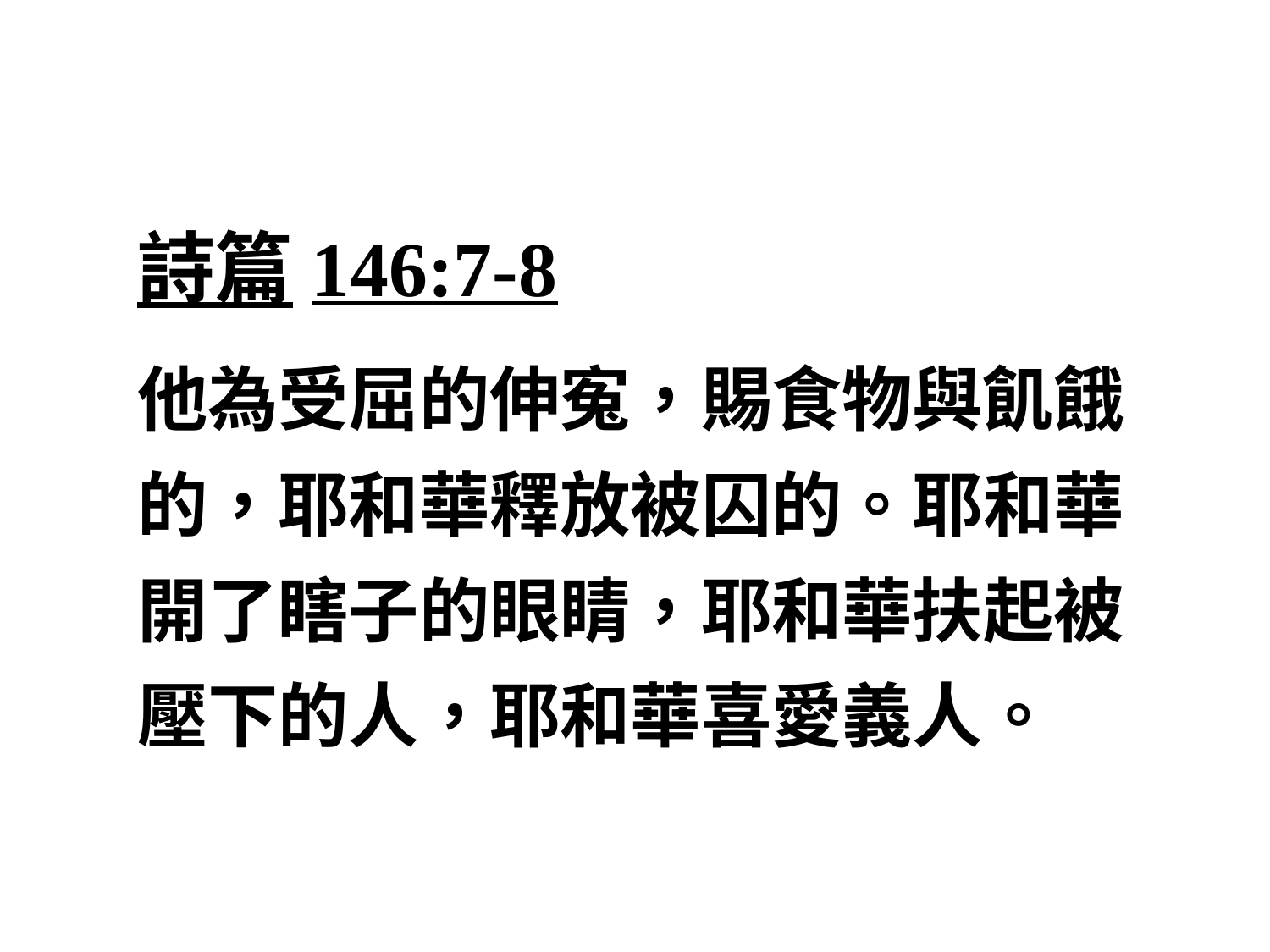

詩篇146:7-8

他為受屈的伸寃，賜食物與飢餓的，耶和華釋放被囚的。耶和華開了瞎子的眼睛，耶和華扶起被壓下的人，耶和華喜愛義人。